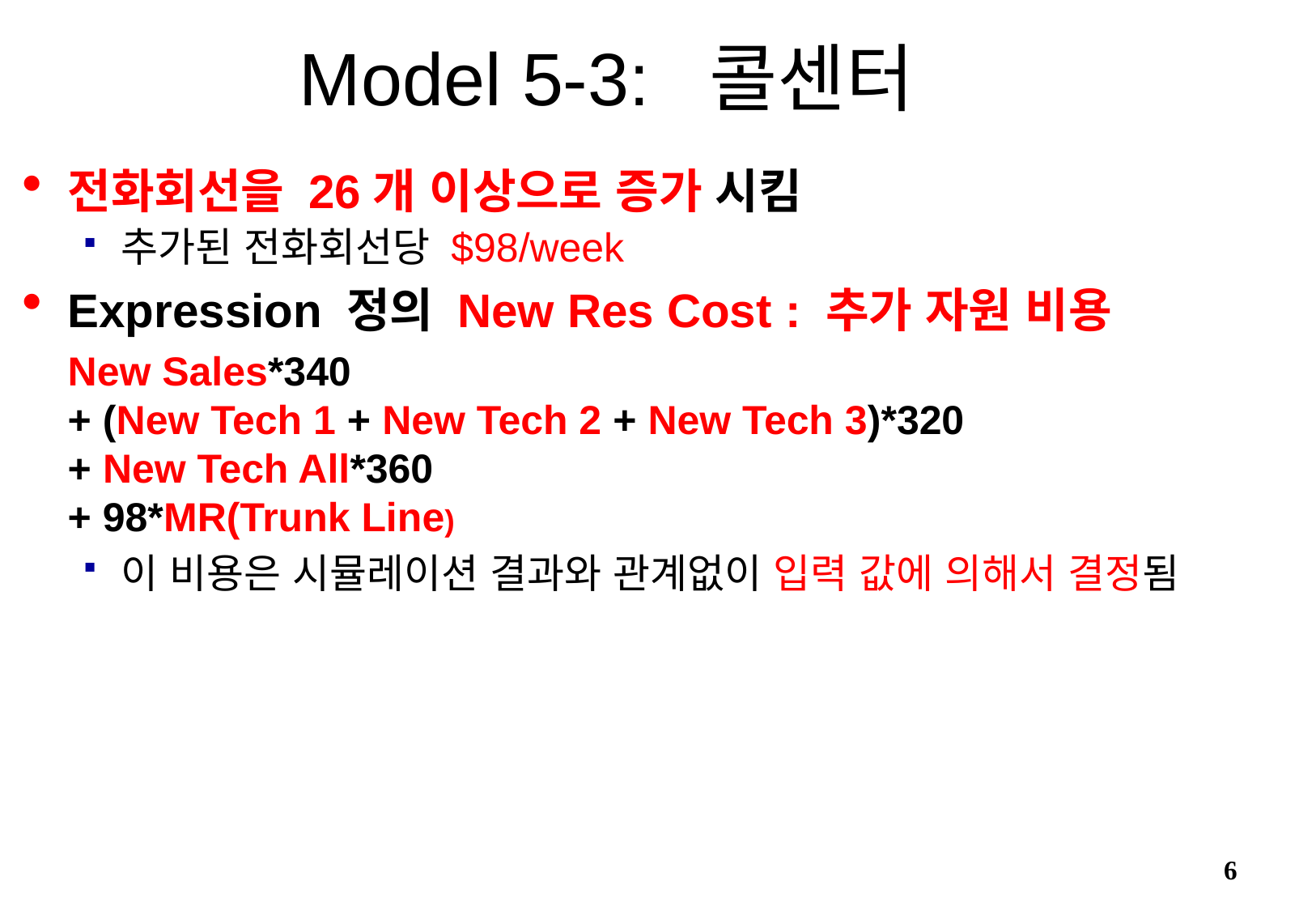

Model 5-3:  콜센터
전화회선을 26개 이상으로 증가 시킴
추가된 전화회선당 $98/week
Expression 정의 New Res Cost : 추가 자원 비용
	New Sales*340
+ (New Tech 1 + New Tech 2 + New Tech 3)*320
+ New Tech All*360
+ 98*MR(Trunk Line)
이 비용은 시뮬레이션 결과와 관계없이 입력 값에 의해서 결정됨
6